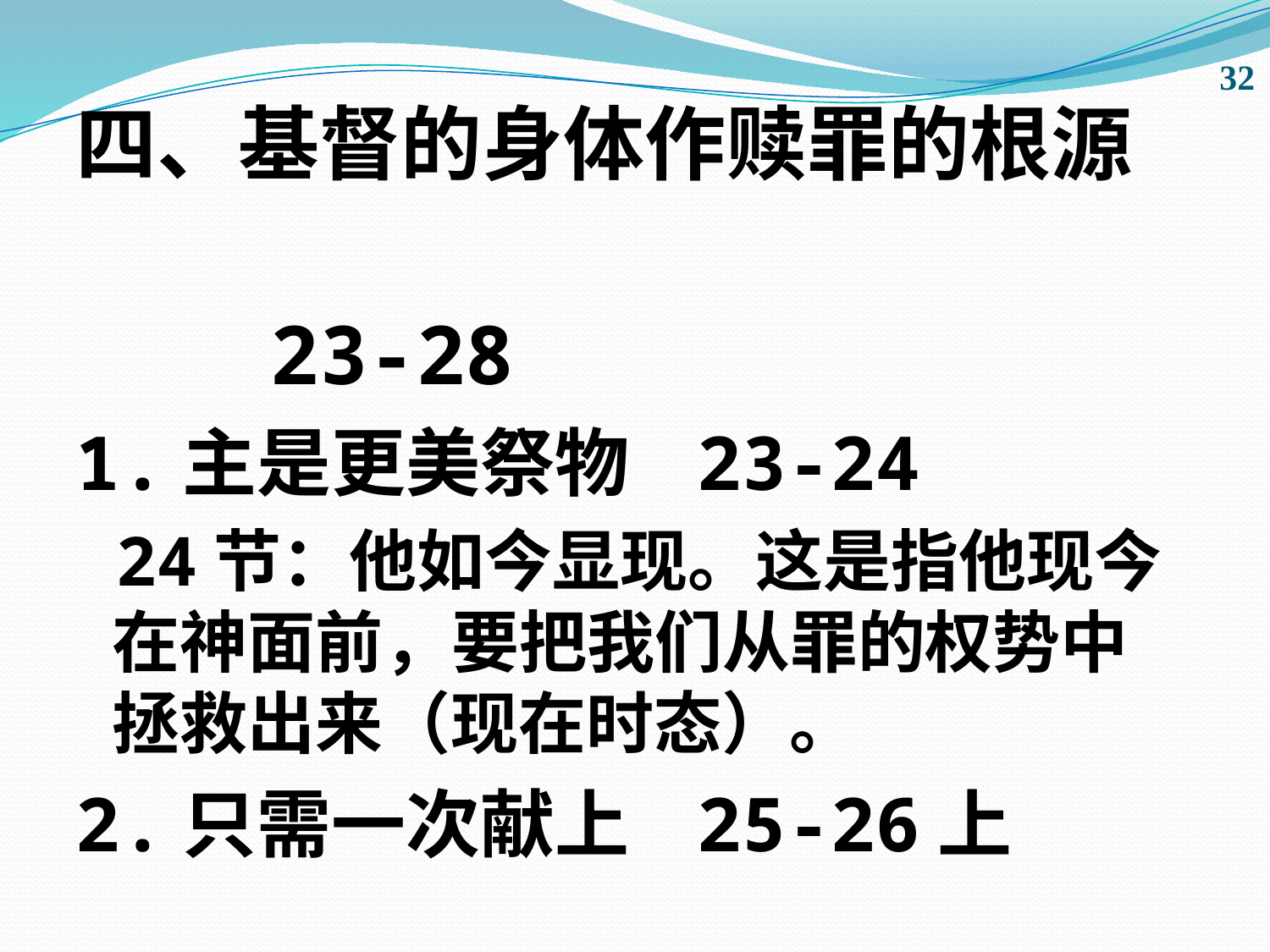

32
四、基督的身体作赎罪的根源
    23-28
1.主是更美祭物   23-24
 24节：他如今显现。这是指他现今在神面前，要把我们从罪的权势中拯救出来（现在时态）。
2.只需一次献上   25-26上